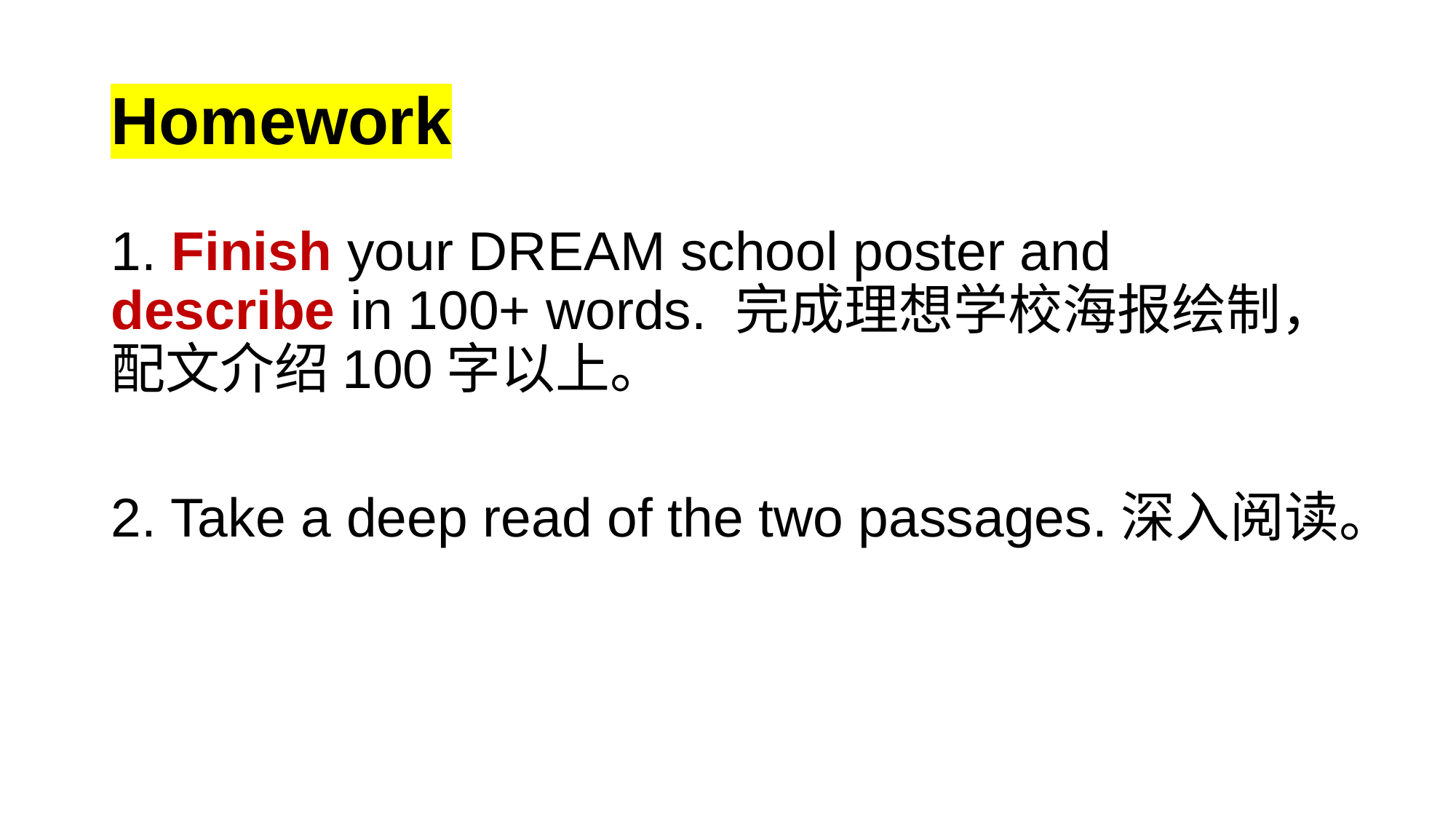

# Homework
1. Finish your DREAM school poster and describe in 100+ words. 完成理想学校海报绘制，配文介绍100字以上。

2. Take a deep read of the two passages.深入阅读。